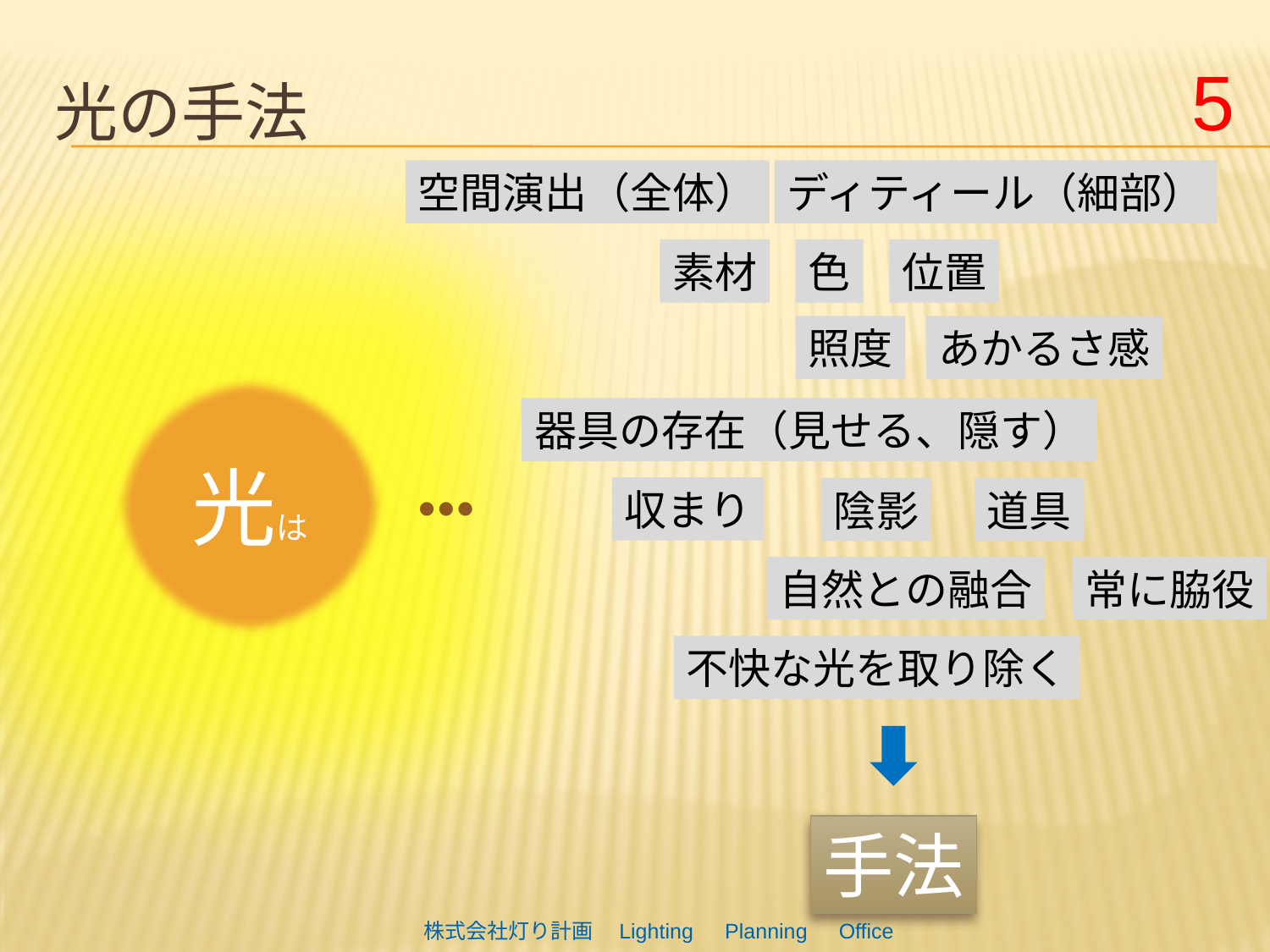

5
# 光の手法
空間演出（全体）
ディティール（細部）
素材
色
位置
照度
あかるさ感
光は
器具の存在（見せる、隠す）
収まり
陰影
道具
●●●
自然との融合
常に脇役
不快な光を取り除く

手法
株式会社灯り計画　Lighting　Planning　Office